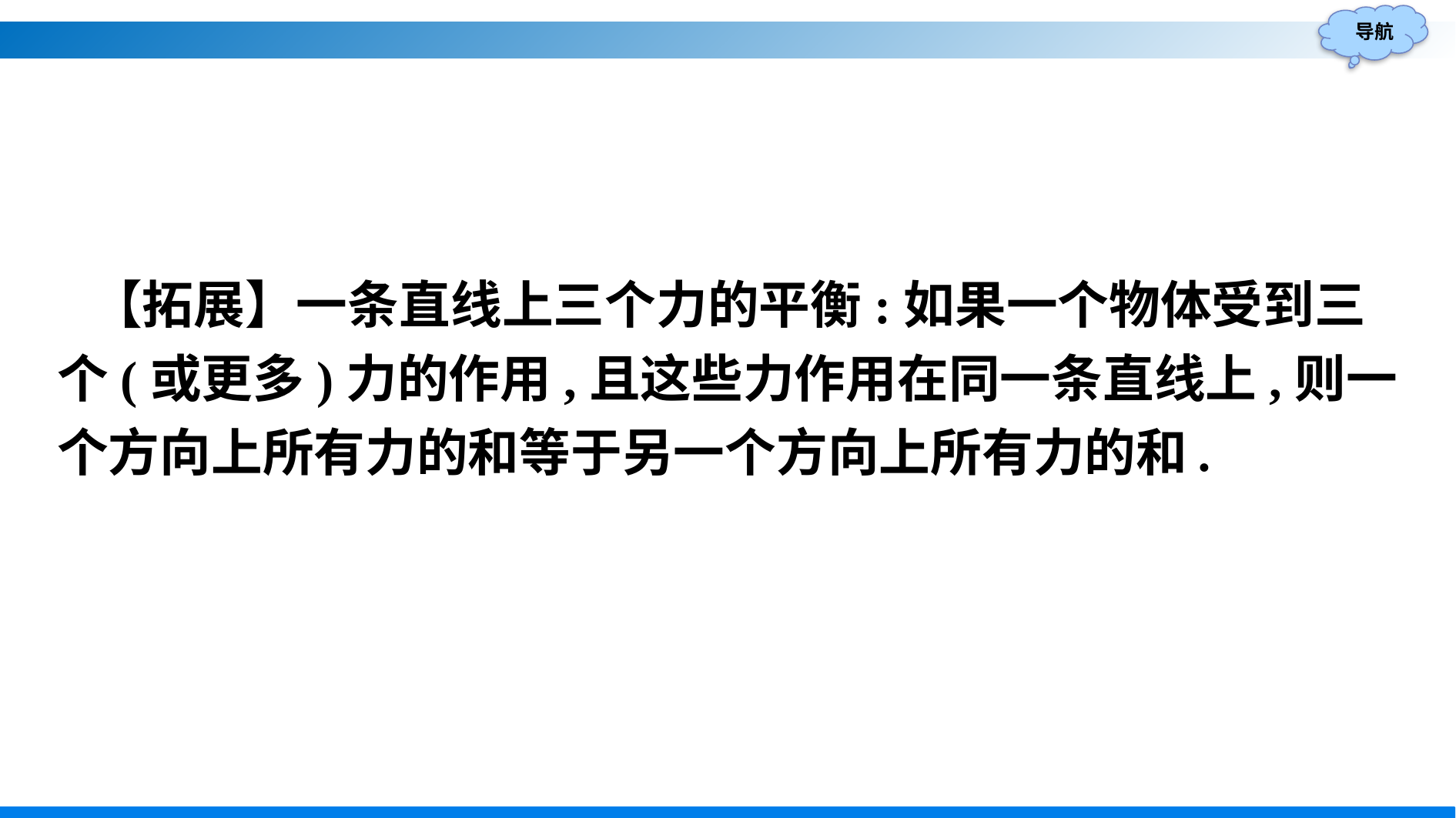

【拓展】一条直线上三个力的平衡:如果一个物体受到三个(或更多)力的作用,且这些力作用在同一条直线上,则一个方向上所有力的和等于另一个方向上所有力的和.